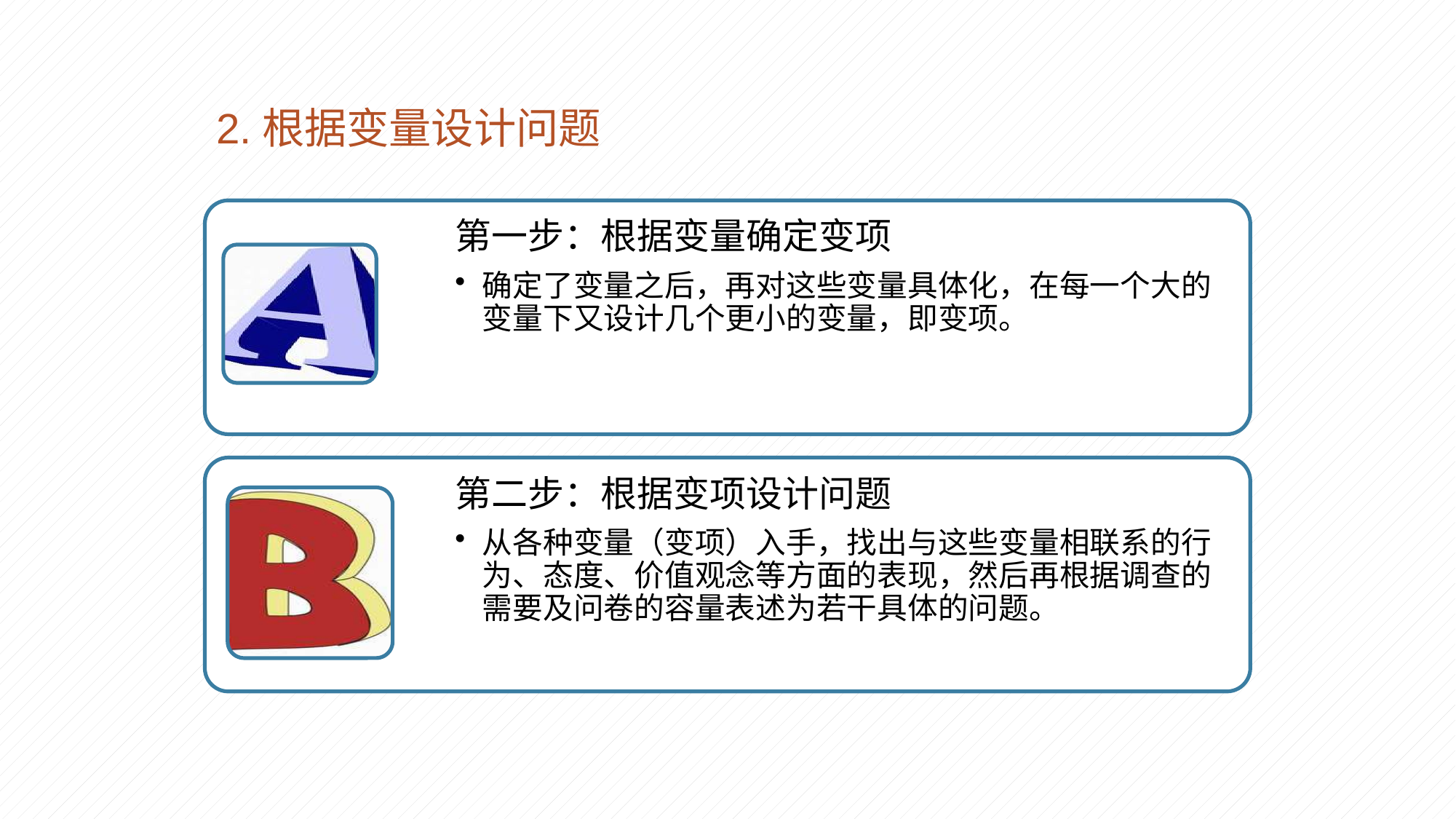

2.根据变量设计问题
第一步：根据变量确定变项
确定了变量之后，再对这些变量具体化，在每一个大的变量下又设计几个更小的变量，即变项。
第二步：根据变项设计问题
从各种变量（变项）入手，找出与这些变量相联系的行为、态度、价值观念等方面的表现，然后再根据调查的需要及问卷的容量表述为若干具体的问题。